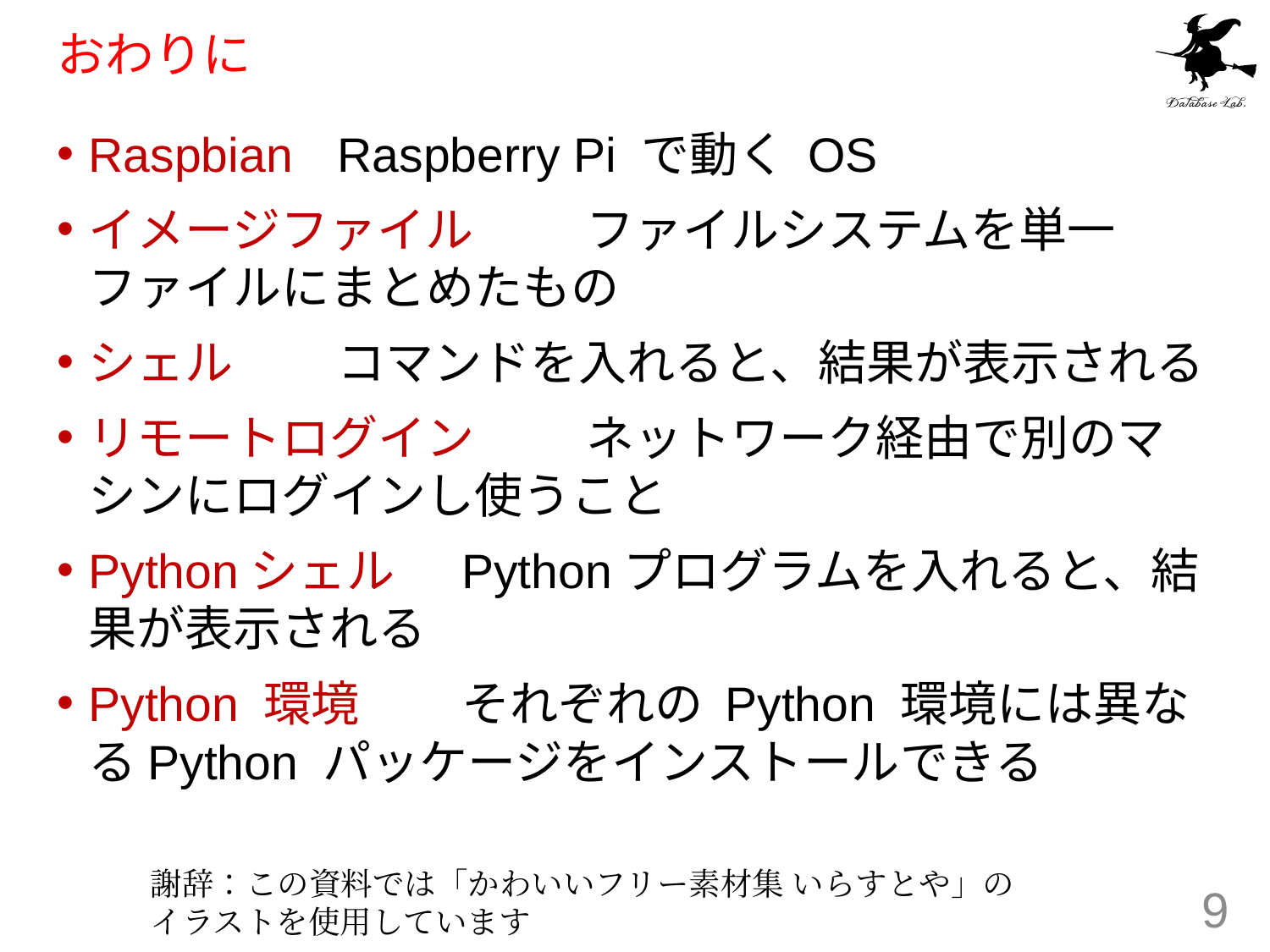

# おわりに
Raspbian		Raspberry Pi で動く OS
イメージファイル	ファイルシステムを単一ファイルにまとめたもの
シェル		コマンドを入れると、結果が表示される
リモートログイン	ネットワーク経由で別のマシンにログインし使うこと
Pythonシェル	Pythonプログラムを入れると、結果が表示される
Python 環境	それぞれの Python 環境には異なるPython パッケージをインストールできる

謝辞：この資料では「かわいいフリー素材集 いらすとや」の
イラストを使用しています
9